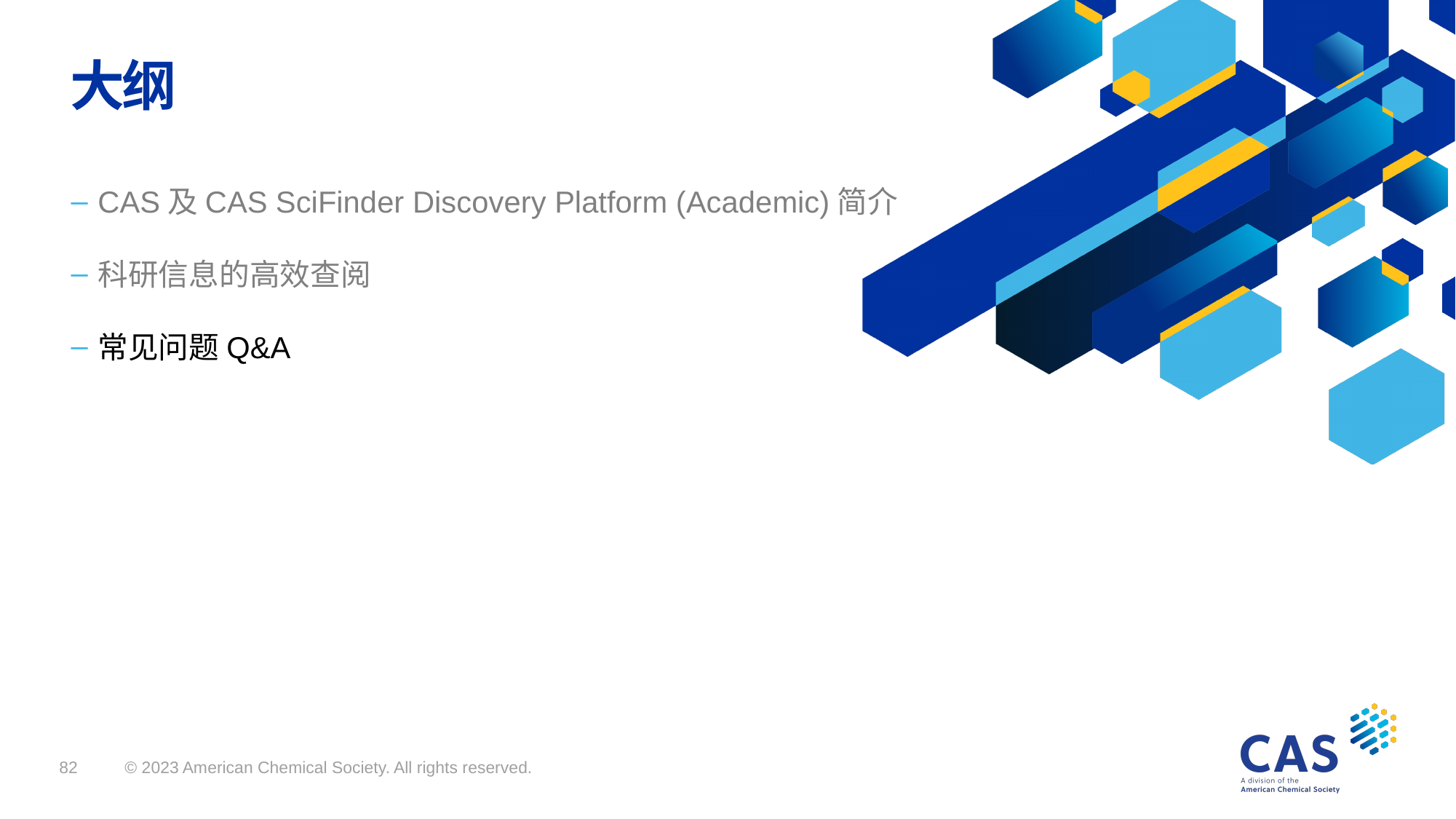

大纲
CAS及CAS SciFinder Discovery Platform (Academic)简介
科研信息的高效查阅
常见问题Q&A

© 2023 American Chemical Society. All rights reserved.
82